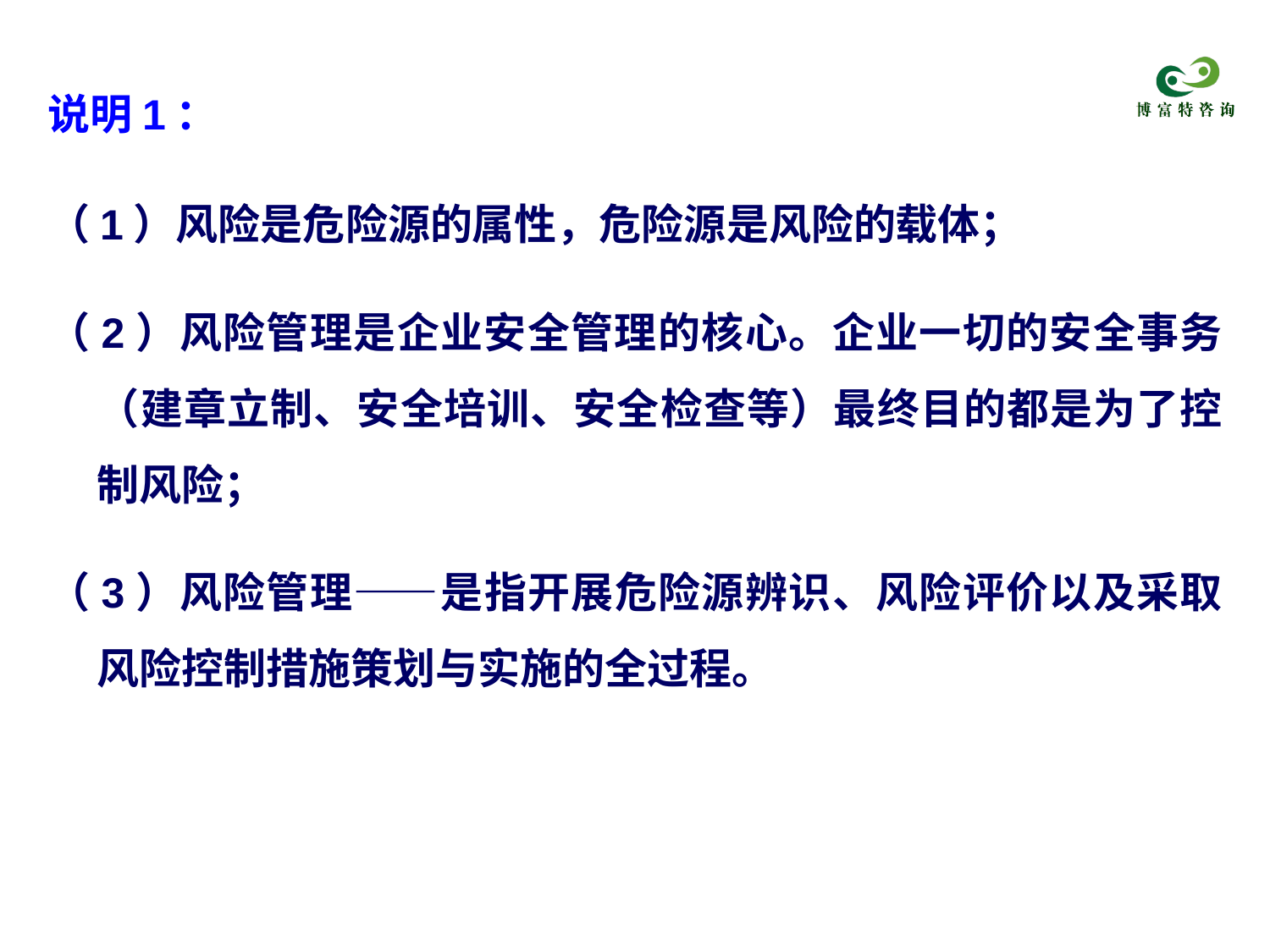

说明1：
（1）风险是危险源的属性，危险源是风险的载体；
（2）风险管理是企业安全管理的核心。企业一切的安全事务（建章立制、安全培训、安全检查等）最终目的都是为了控制风险；
（3）风险管理——是指开展危险源辨识、风险评价以及采取风险控制措施策划与实施的全过程。